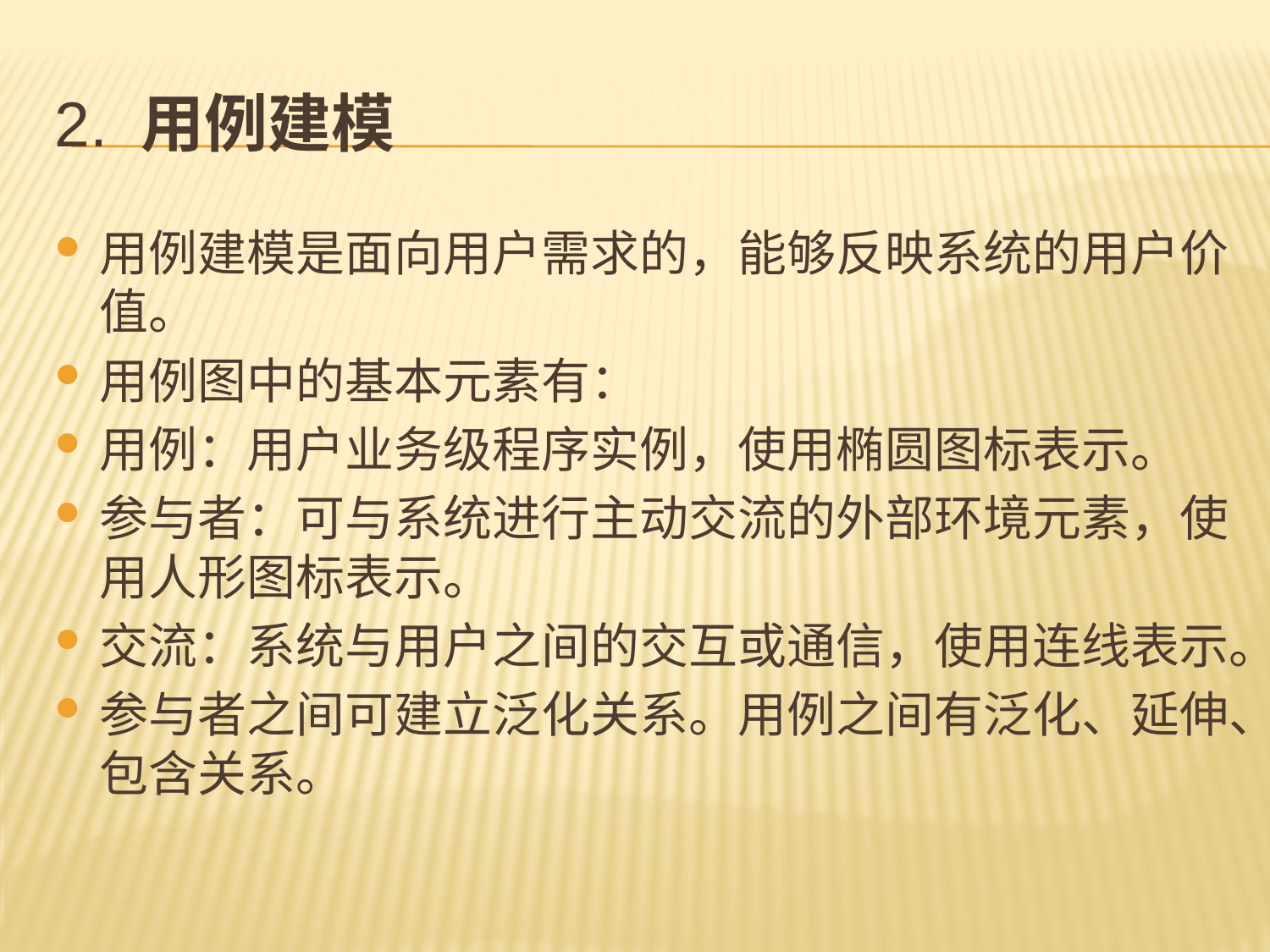

# 2. 用例建模
用例建模是面向用户需求的，能够反映系统的用户价值。
用例图中的基本元素有：
用例：用户业务级程序实例，使用椭圆图标表示。
参与者：可与系统进行主动交流的外部环境元素，使用人形图标表示。
交流：系统与用户之间的交互或通信，使用连线表示。
参与者之间可建立泛化关系。用例之间有泛化、延伸、包含关系。